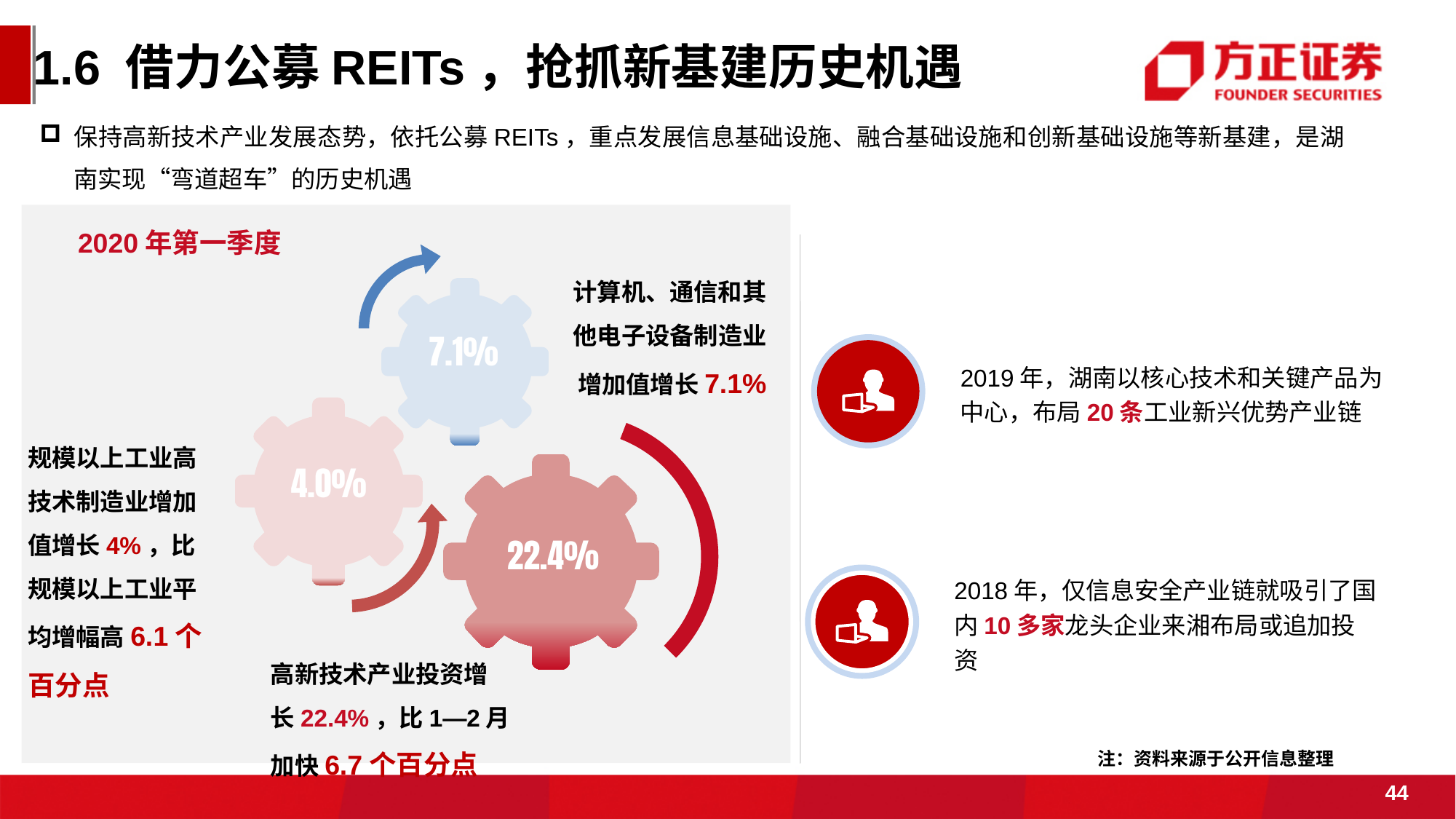

1.6 借力公募REITs，抢抓新基建历史机遇
保持高新技术产业发展态势，依托公募REITs，重点发展信息基础设施、融合基础设施和创新基础设施等新基建，是湖南实现“弯道超车”的历史机遇

计算机、通信和其他电子设备制造业增加值增长7.1%

7.1%

规模以上工业高技术制造业增加值增长4%，比规模以上工业平均增幅高6.1个百分点

4.0%

22.4%
高新技术产业投资增长22.4%，比1—2月加快6.7个百分点
2020年第一季度

2019年，湖南以核心技术和关键产品为中心，布局20条工业新兴优势产业链

2018年，仅信息安全产业链就吸引了国内10多家龙头企业来湘布局或追加投资

注：资料来源于公开信息整理
44